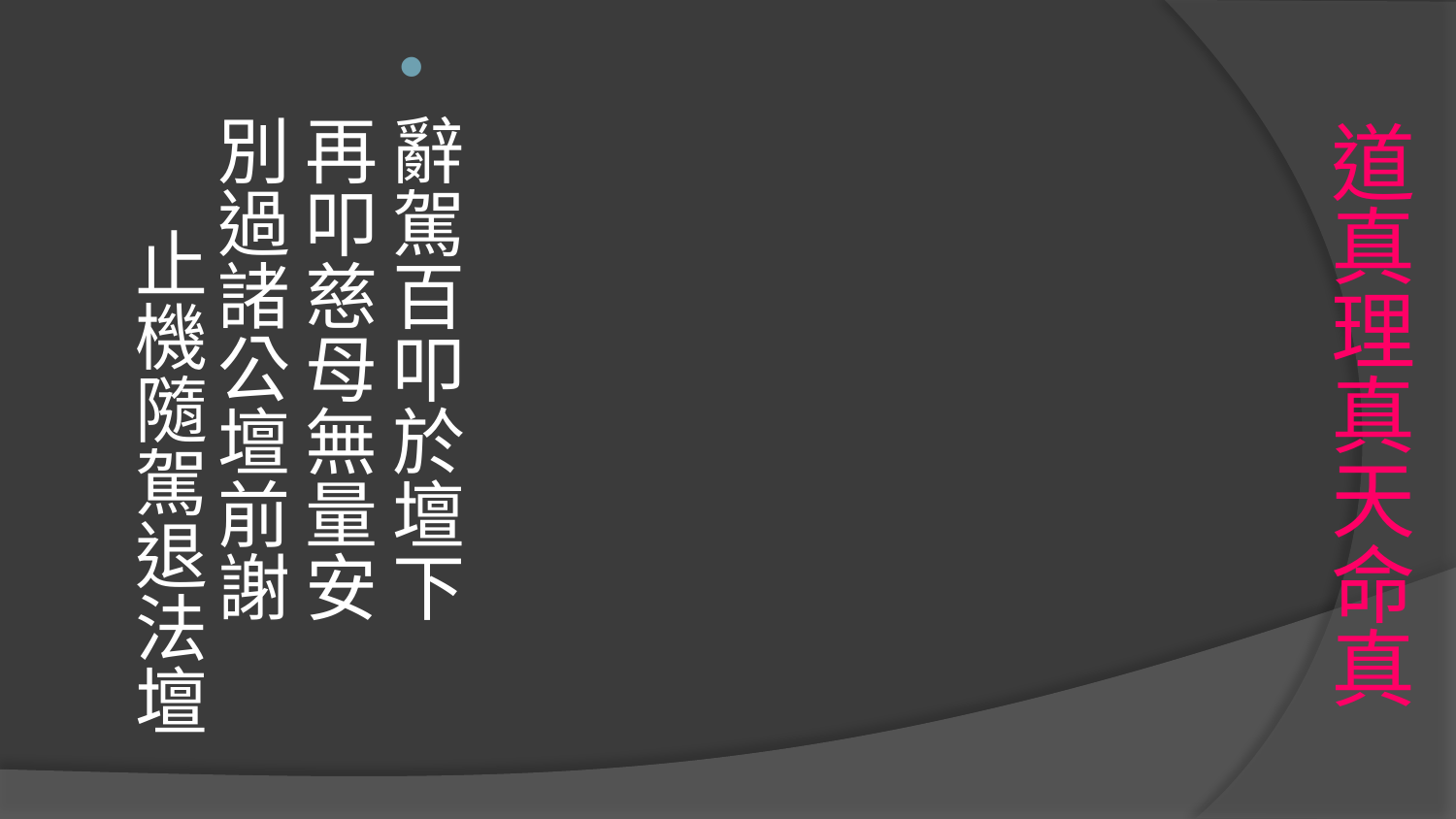

辭駕百叩於壇下          再叩慈母無量安          別過諸公壇前謝                 止機隨駕退法壇

# 道真理真天命真